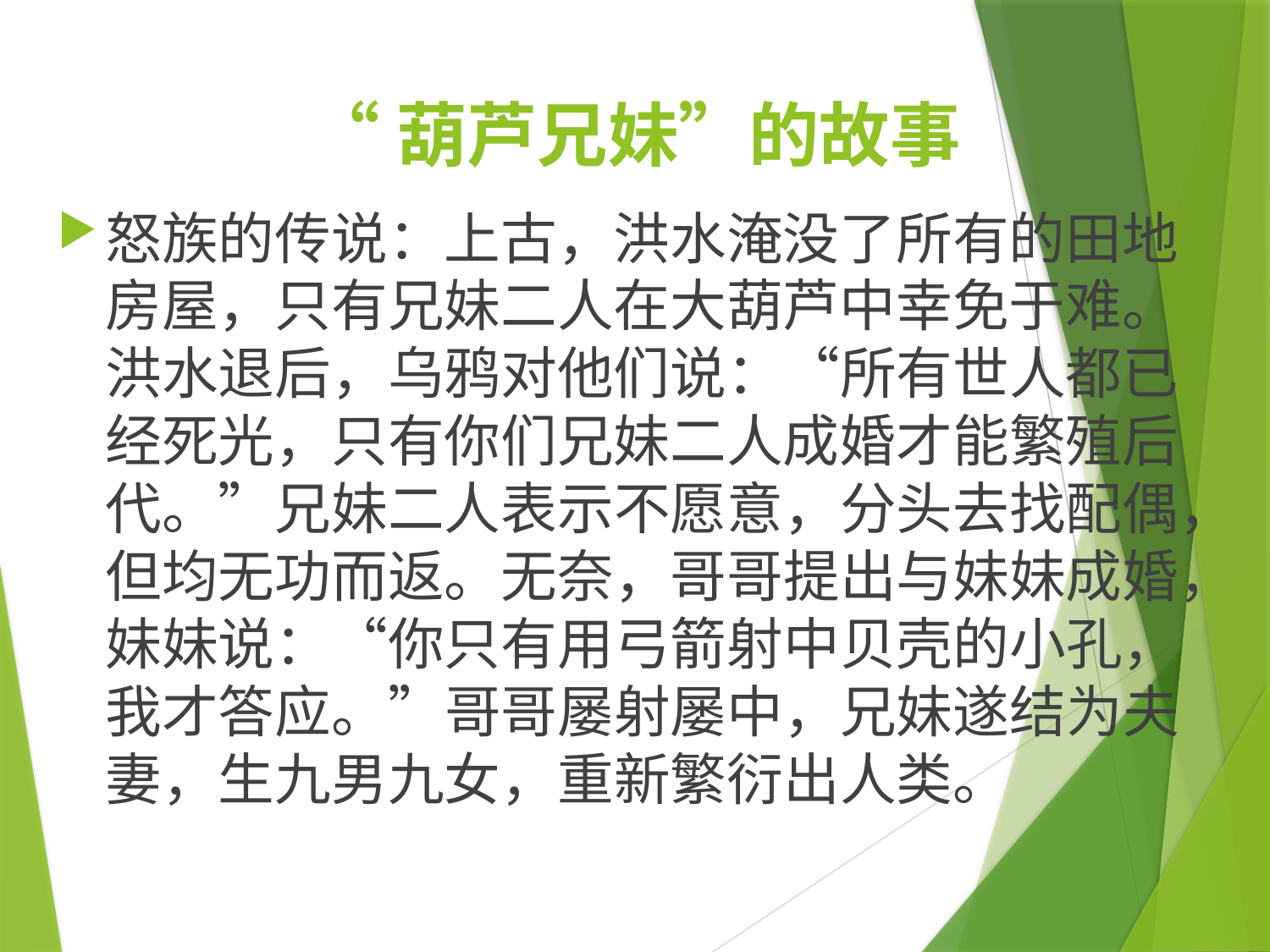

# “葫芦兄妹”的故事
怒族的传说：上古，洪水淹没了所有的田地房屋，只有兄妹二人在大葫芦中幸免于难。洪水退后，乌鸦对他们说：“所有世人都已经死光，只有你们兄妹二人成婚才能繁殖后代。”兄妹二人表示不愿意，分头去找配偶，但均无功而返。无奈，哥哥提出与妹妹成婚，妹妹说：“你只有用弓箭射中贝壳的小孔，我才答应。”哥哥屡射屡中，兄妹遂结为夫妻，生九男九女，重新繁衍出人类。